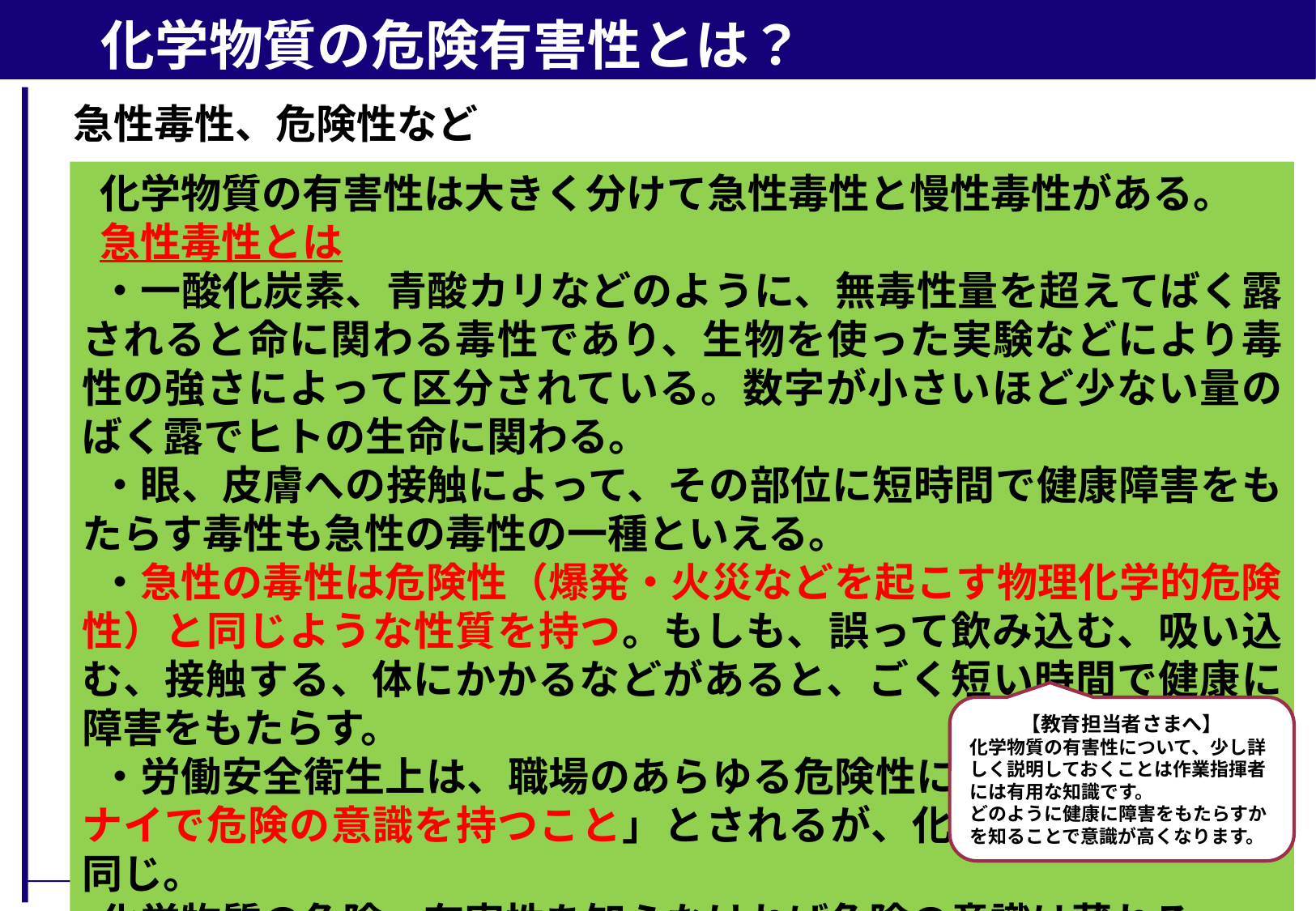

化学物質の危険有害性とは？
急性毒性、危険性など
化学物質の有害性は大きく分けて急性毒性と慢性毒性がある。
急性毒性とは
・一酸化炭素、青酸カリなどのように、無毒性量を超えてばく露されると命に関わる毒性であり、生物を使った実験などにより毒性の強さによって区分されている。数字が小さいほど少ない量のばく露でヒトの生命に関わる。
・眼、皮膚への接触によって、その部位に短時間で健康障害をもたらす毒性も急性の毒性の一種といえる。
・急性の毒性は危険性（爆発・火災などを起こす物理化学的危険性）と同じような性質を持つ。もしも、誤って飲み込む、吸い込む、接触する、体にかかるなどがあると、ごく短い時間で健康に障害をもたらす。
・労働安全衛生上は、職場のあらゆる危険性について「カモシレナイで危険の意識を持つこと」とされるが、化学物質についても同じ。
化学物質の危険・有害性を知らなければ危険の意識は薄れる。
【教育担当者さまへ】
化学物質の有害性について、少し詳しく説明しておくことは作業指揮者には有用な知識です。
どのように健康に障害をもたらすかを知ることで意識が高くなります。